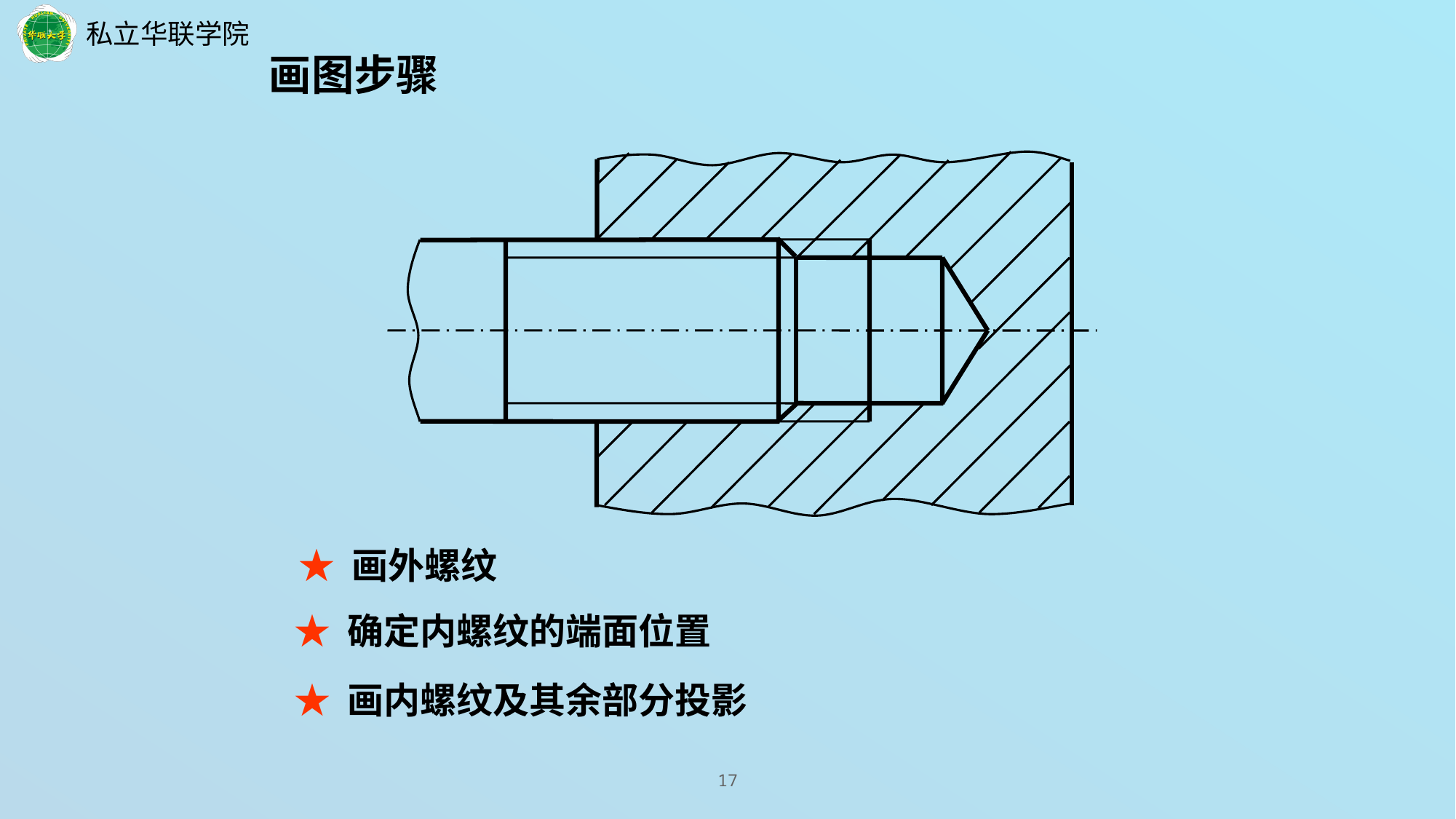

画图步骤

★ 画外螺纹
★ 确定内螺纹的端面位置
★ 画内螺纹及其余部分投影
17